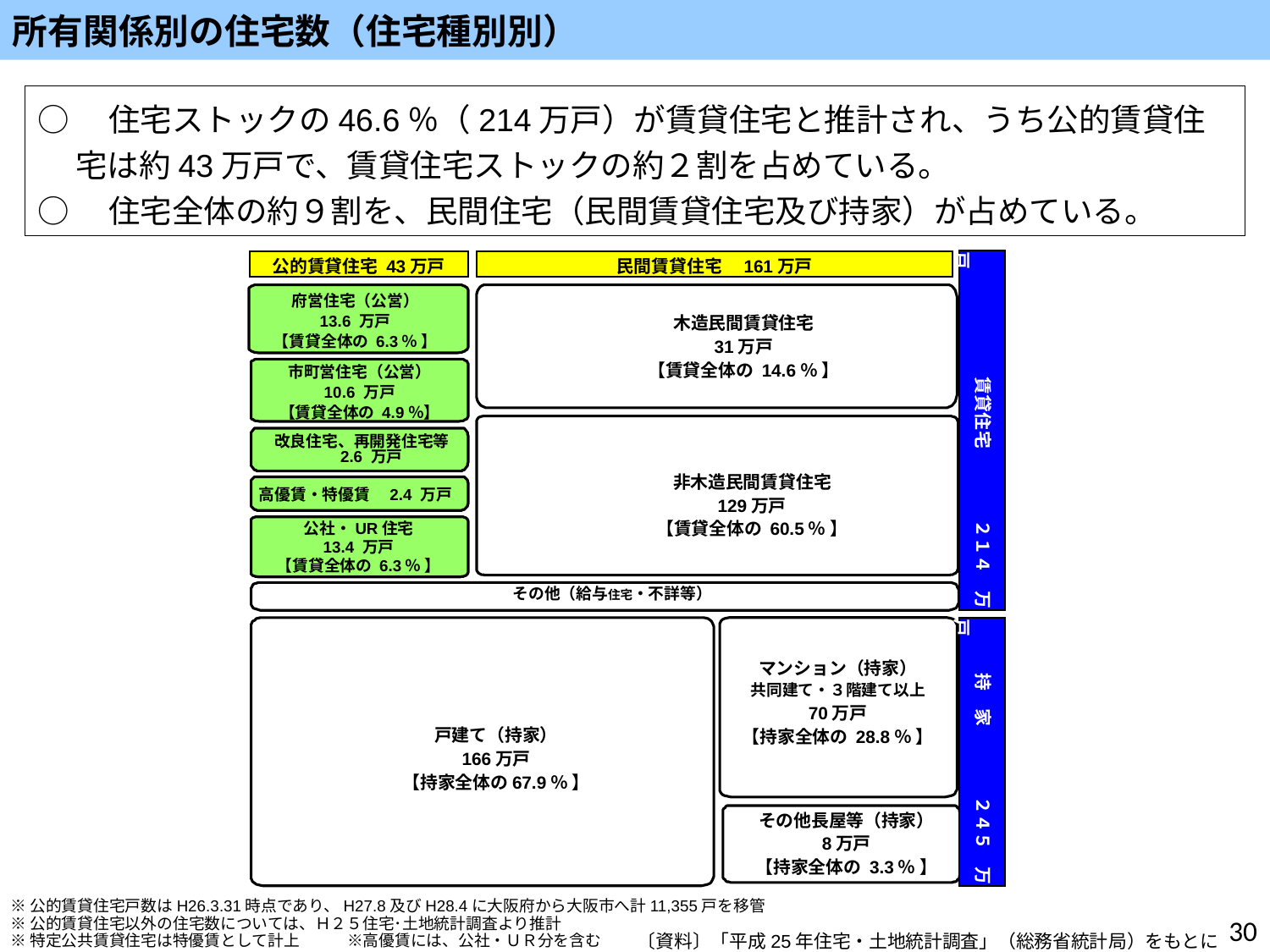

所有関係別の住宅数（住宅種別別）
○　住宅ストックの46.6％（214万戸）が賃貸住宅と推計され、うち公的賃貸住宅は約43万戸で、賃貸住宅ストックの約２割を占めている。
○　住宅全体の約９割を、民間住宅（民間賃貸住宅及び持家）が占めている。
　　　　　　　賃貸住宅　　　　２１４　万戸
民間賃貸住宅　161万戸
公的賃貸住宅 43万戸

府営住宅（公営）
13.6 万戸
【賃貸全体の 6.3％ 】
木造民間賃貸住宅
31万戸
【賃貸全体の 14.6％ 】

市町営住宅（公営）
10.6 万戸
【賃貸全体の 4.9％】

改良住宅、再開発住宅等　2.6 万戸
非木造民間賃貸住宅
129万戸
【賃貸全体の 60.5％ 】

高優賃・特優賃　2.4 万戸

公社・UR住宅
13.4 万戸
【賃貸全体の 6.3％ 】

その他（給与住宅・不詳等）

　　　　持　家　　　　２４５　万戸
マンション（持家）
共同建て・３階建て以上
70万戸
【持家全体の 28.8％ 】
戸建て（持家）
166万戸
【持家全体の67.9％ 】

その他長屋等（持家）
8万戸
【持家全体の 3.3％ 】

※公的賃貸住宅戸数はH26.3.31時点であり、H27.8及びH28.4に大阪府から大阪市へ計11,355戸を移管
※公的賃貸住宅以外の住宅数については、Ｈ２５住宅･土地統計調査より推計
※特定公共賃貸住宅は特優賃として計上　　　※高優賃には、公社・ＵＲ分を含む
30
〔資料〕「平成25年住宅・土地統計調査」（総務省統計局）をもとに府作成